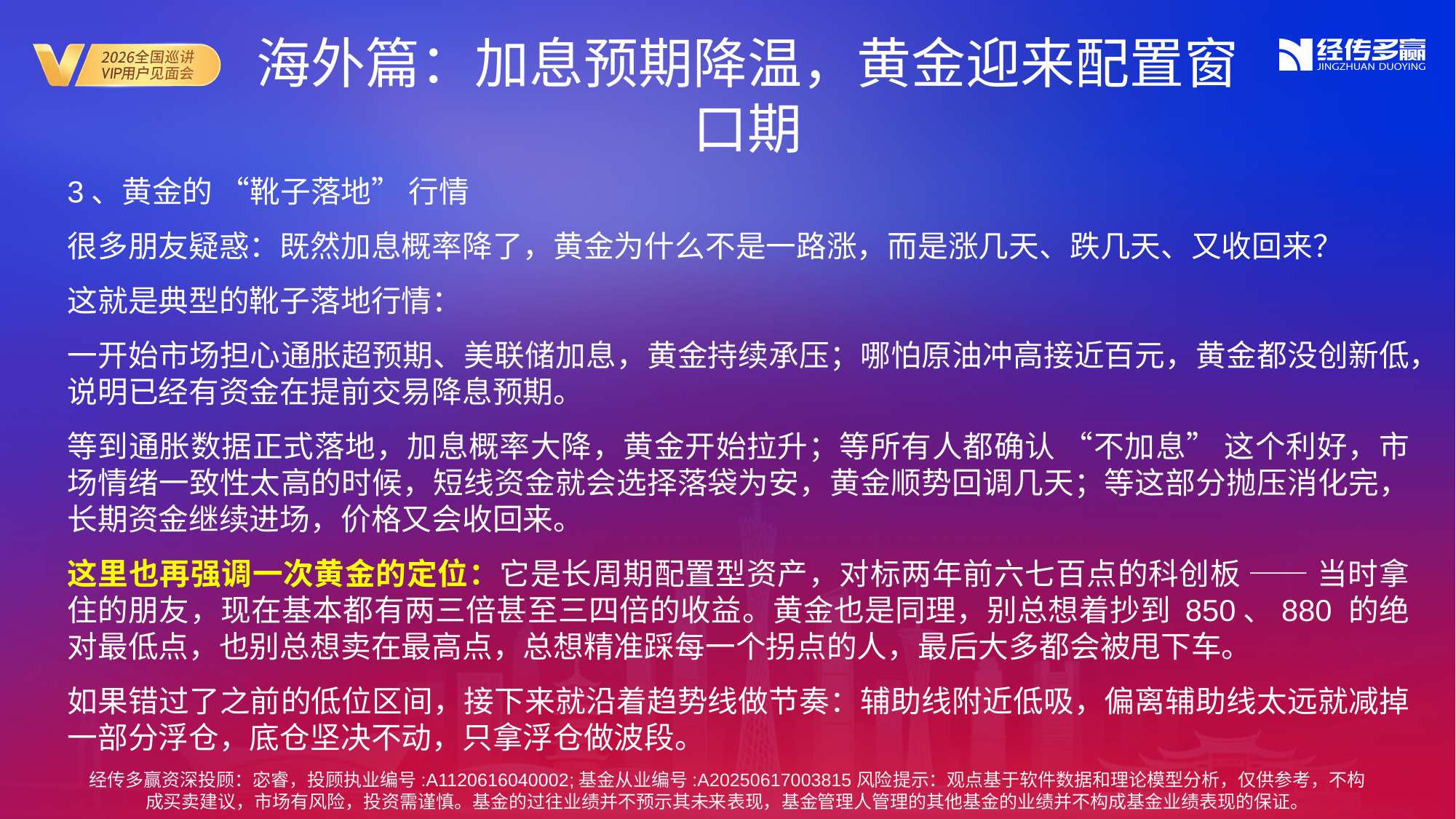

海外篇：加息预期降温，黄金迎来配置窗口期
3、黄金的 “靴子落地” 行情
很多朋友疑惑：既然加息概率降了，黄金为什么不是一路涨，而是涨几天、跌几天、又收回来？
这就是典型的靴子落地行情：
一开始市场担心通胀超预期、美联储加息，黄金持续承压；哪怕原油冲高接近百元，黄金都没创新低，说明已经有资金在提前交易降息预期。
等到通胀数据正式落地，加息概率大降，黄金开始拉升；等所有人都确认 “不加息” 这个利好，市场情绪一致性太高的时候，短线资金就会选择落袋为安，黄金顺势回调几天；等这部分抛压消化完，长期资金继续进场，价格又会收回来。
这里也再强调一次黄金的定位：它是长周期配置型资产，对标两年前六七百点的科创板 —— 当时拿住的朋友，现在基本都有两三倍甚至三四倍的收益。黄金也是同理，别总想着抄到 850、880 的绝对最低点，也别总想卖在最高点，总想精准踩每一个拐点的人，最后大多都会被甩下车。
如果错过了之前的低位区间，接下来就沿着趋势线做节奏：辅助线附近低吸，偏离辅助线太远就减掉一部分浮仓，底仓坚决不动，只拿浮仓做波段。
经传多赢资深投顾：宓睿，投顾执业编号:A1120616040002;基金从业编号:A20250617003815风险提示：观点基于软件数据和理论模型分析，仅供参考，不构成买卖建议，市场有风险，投资需谨慎。基金的过往业绩并不预示其未来表现，基金管理人管理的其他基金的业绩并不构成基金业绩表现的保证。